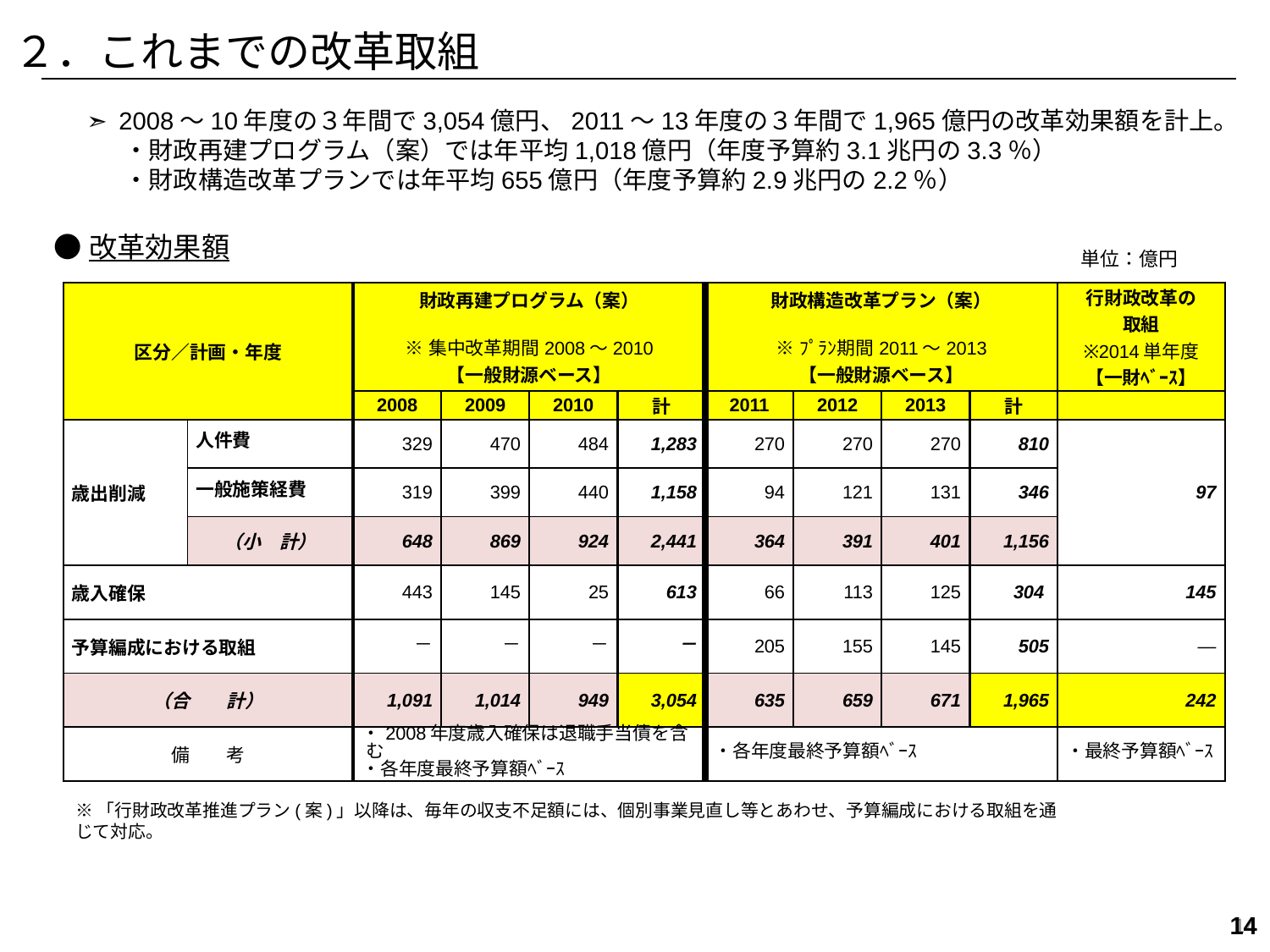

２．これまでの改革取組
　　➣ 2008～10年度の３年間で3,054億円、2011～13年度の３年間で1,965億円の改革効果額を計上。
　　・財政再建プログラム（案）では年平均1,018億円（年度予算約3.1兆円の3.3％）
　　・財政構造改革プランでは年平均655億円（年度予算約2.9兆円の2.2％）
●改革効果額
単位：億円
| 区分／計画・年度 |  | 財政再建プログラム（案） ※集中改革期間2008～2010 【一般財源ベース】 |  |  |  | 財政構造改革プラン（案） ※ﾌﾟﾗﾝ期間2011～2013 【一般財源ベース】 |  |  |  | 行財政改革の 取組 ※2014単年度 【一財ﾍﾞｰｽ】 |
| --- | --- | --- | --- | --- | --- | --- | --- | --- | --- | --- |
|  |  | 2008 | 2009 | 2010 | 計 | 2011 | 2012 | 2013 | 計 |  |
| 歳出削減 | 人件費 | 329 | 470 | 484 | 1,283 | 270 | 270 | 270 | 810 | 97 |
|  | 一般施策経費 | 319 | 399 | 440 | 1,158 | 94 | 121 | 131 | 346 |  |
|  | （小　計） | 648 | 869 | 924 | 2,441 | 364 | 391 | 401 | 1,156 |  |
| 歳入確保 |  | 443 | 145 | 25 | 613 | 66 | 113 | 125 | 304 | 145 |
| 予算編成における取組 |  | － | － | － | － | 205 | 155 | 145 | 505 | ― |
| （合　　計） |  | 1,091 | 1,014 | 949 | 3,054 | 635 | 659 | 671 | 1,965 | 242 |
| 備　　考 |  | ・2008年度歳入確保は退職手当債を含む ・各年度最終予算額ﾍﾞｰｽ |  |  |  | ・各年度最終予算額ﾍﾞｰｽ |  |  |  | ・最終予算額ﾍﾞｰｽ |
※「行財政改革推進プラン(案)」以降は、毎年の収支不足額には、個別事業見直し等とあわせ、予算編成における取組を通じて対応。
14
14